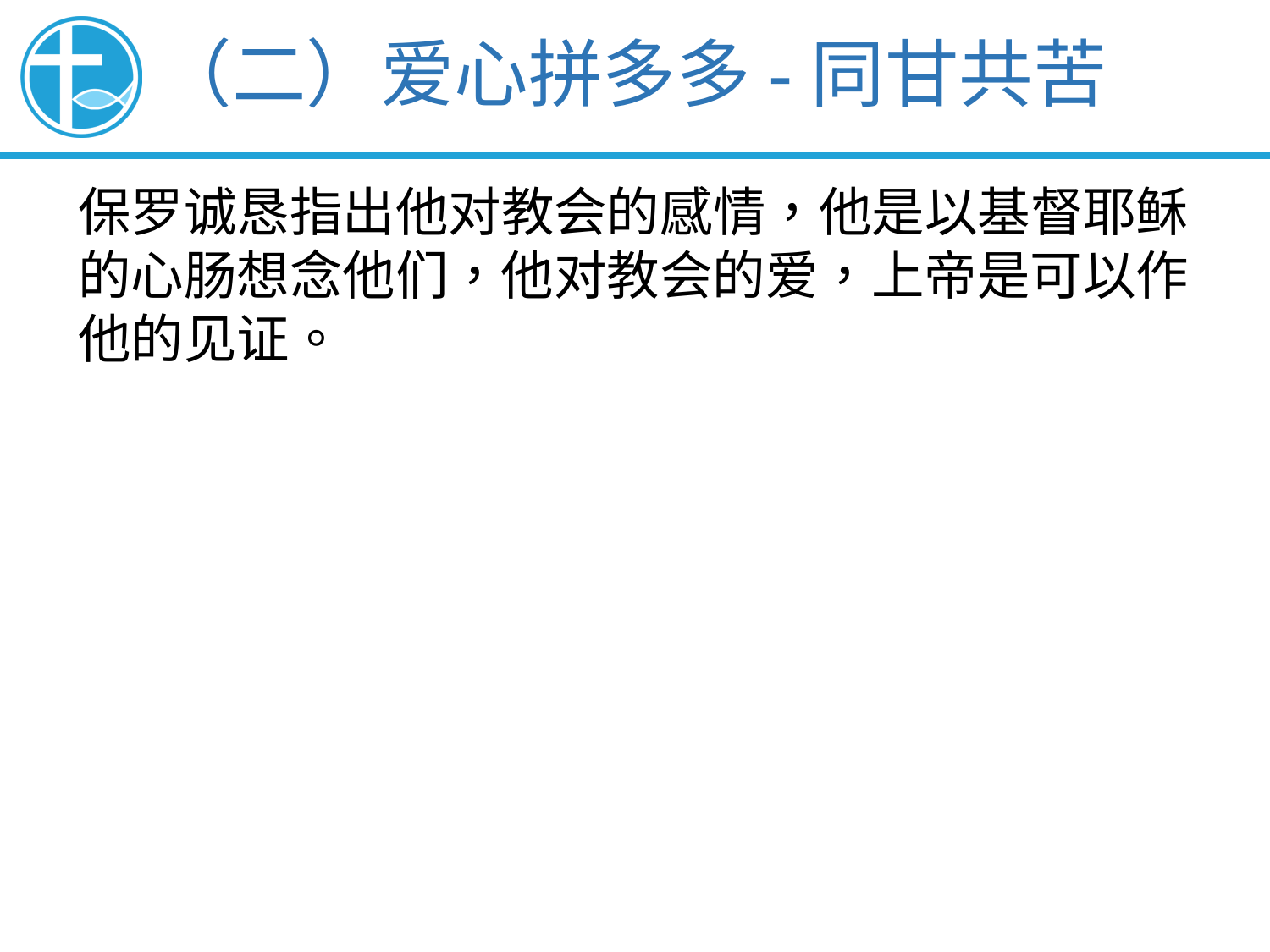

（二）爱心拼多多-同甘共苦
保罗诚恳指出他对教会的感情，他是以基督耶稣的心肠想念他们，他对教会的爱，上帝是可以作他的见证。